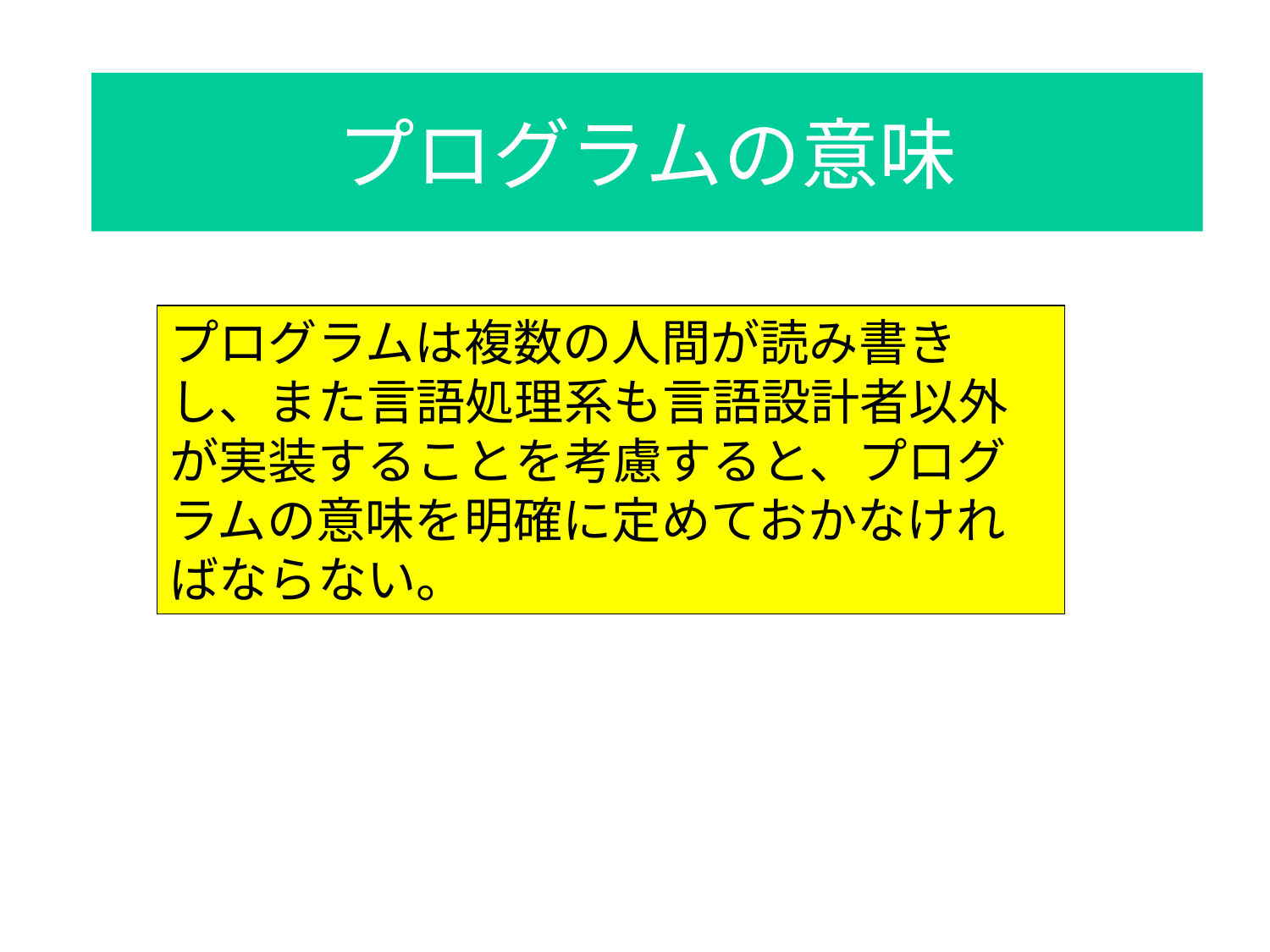

# プログラムの意味
プログラムは複数の人間が読み書きし、また言語処理系も言語設計者以外が実装することを考慮すると、プログラムの意味を明確に定めておかなければならない。